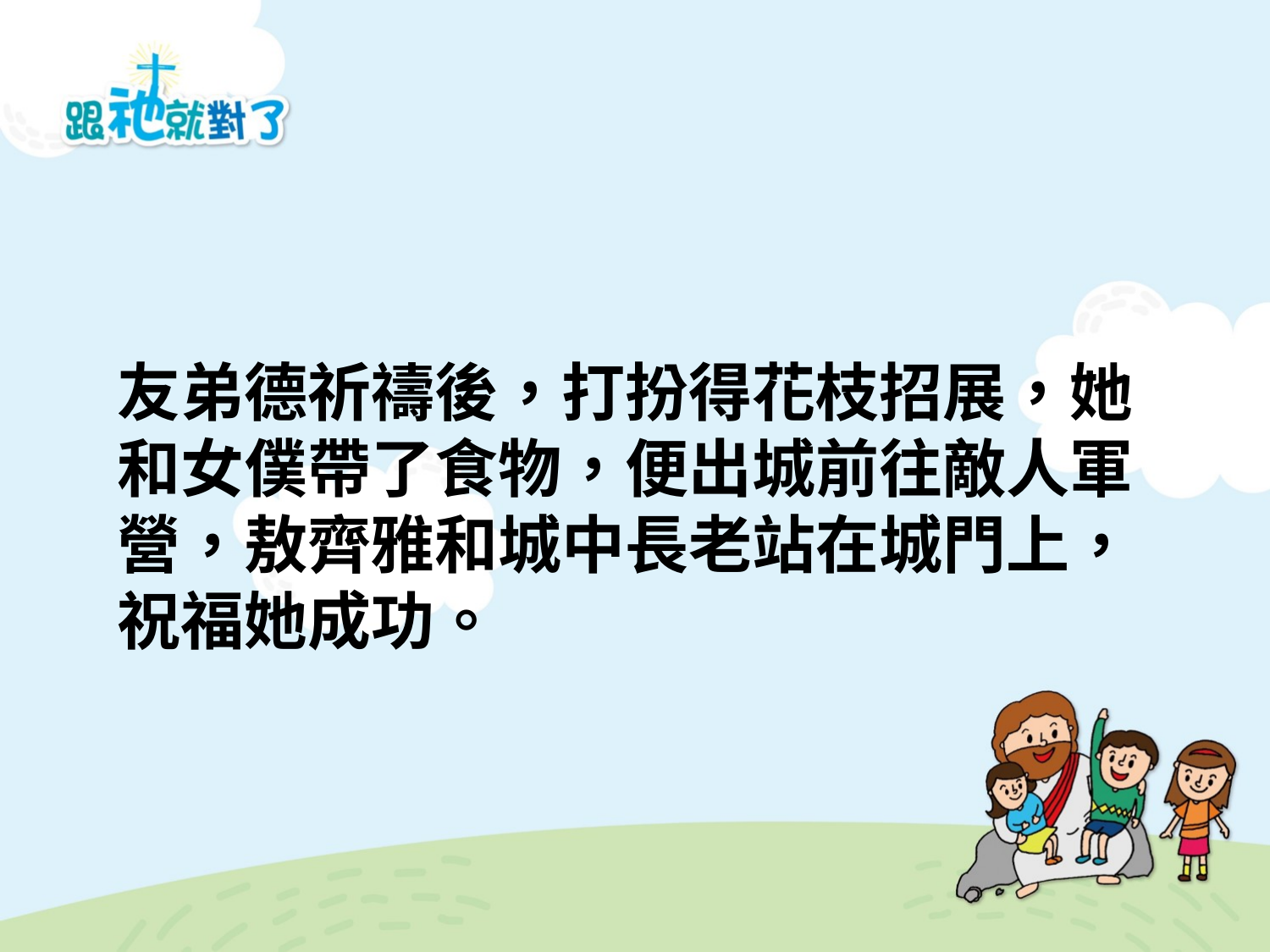

友弟德祈禱後，打扮得花枝招展，她和女僕帶了食物，便出城前往敵人軍營，敖齊雅和城中長老站在城門上，祝福她成功。